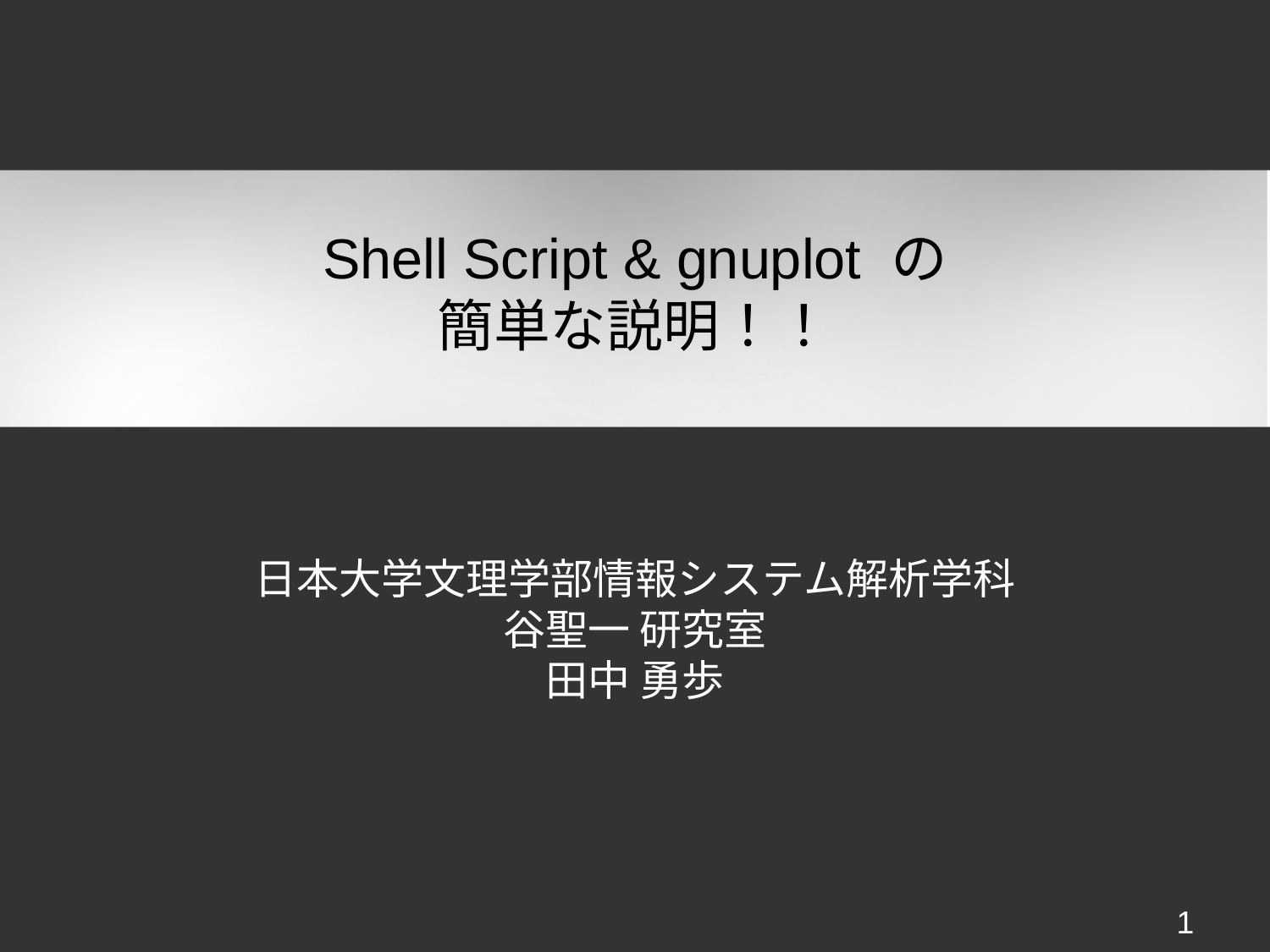

Shell Script & gnuplot の
簡単な説明！！
日本大学文理学部情報システム解析学科
谷聖一 研究室
田中 勇歩
1